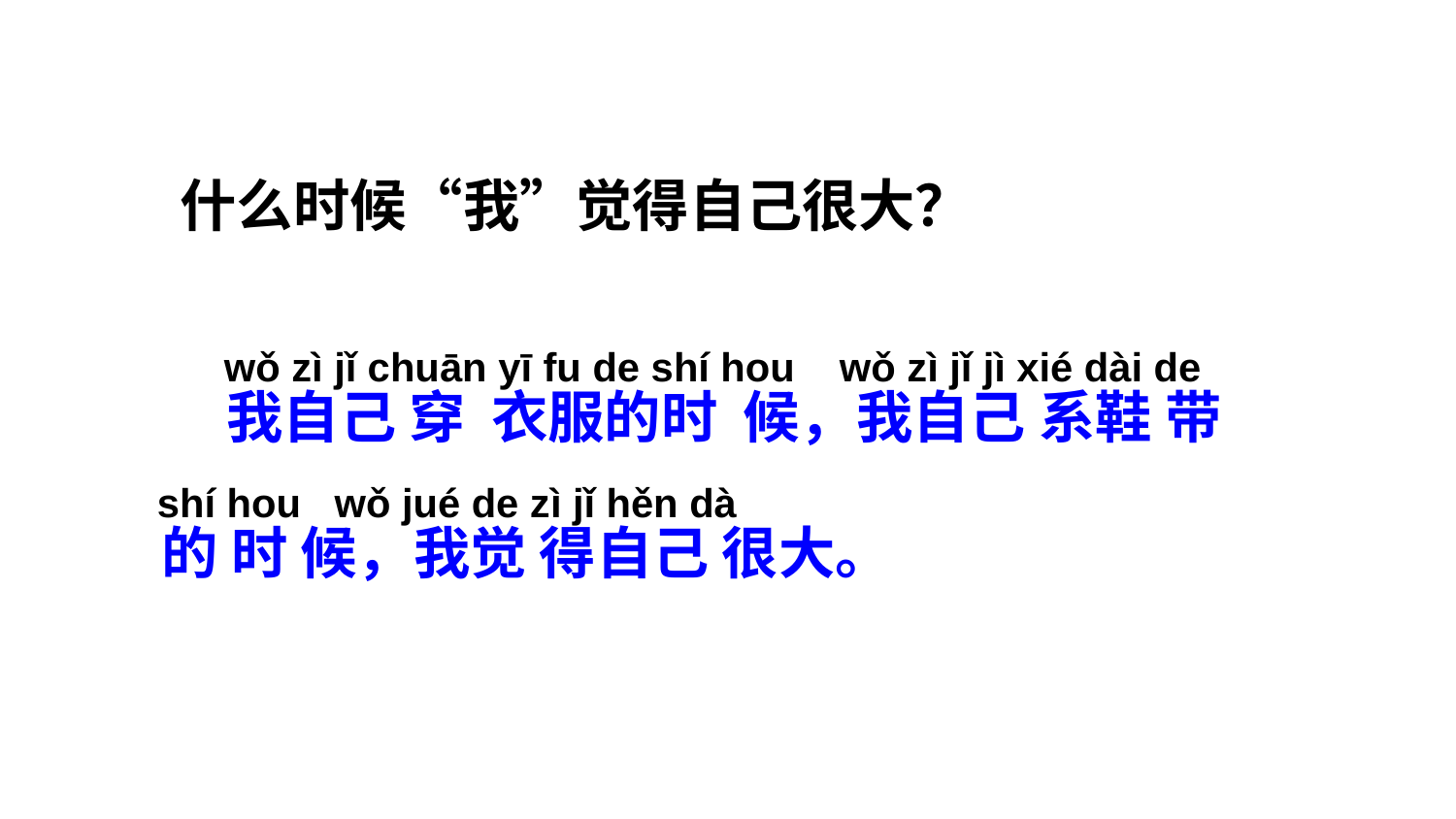

什么时候“我”觉得自己很大？
      wǒ zì jǐ chuān yī fu de shí hou    wǒ zì jǐ jì xié dài de shí hou   wǒ jué de zì jǐ hěn dà
    我自己 穿  衣服的时  候，我自己 系鞋 带的 时 候，我觉 得自己 很大。